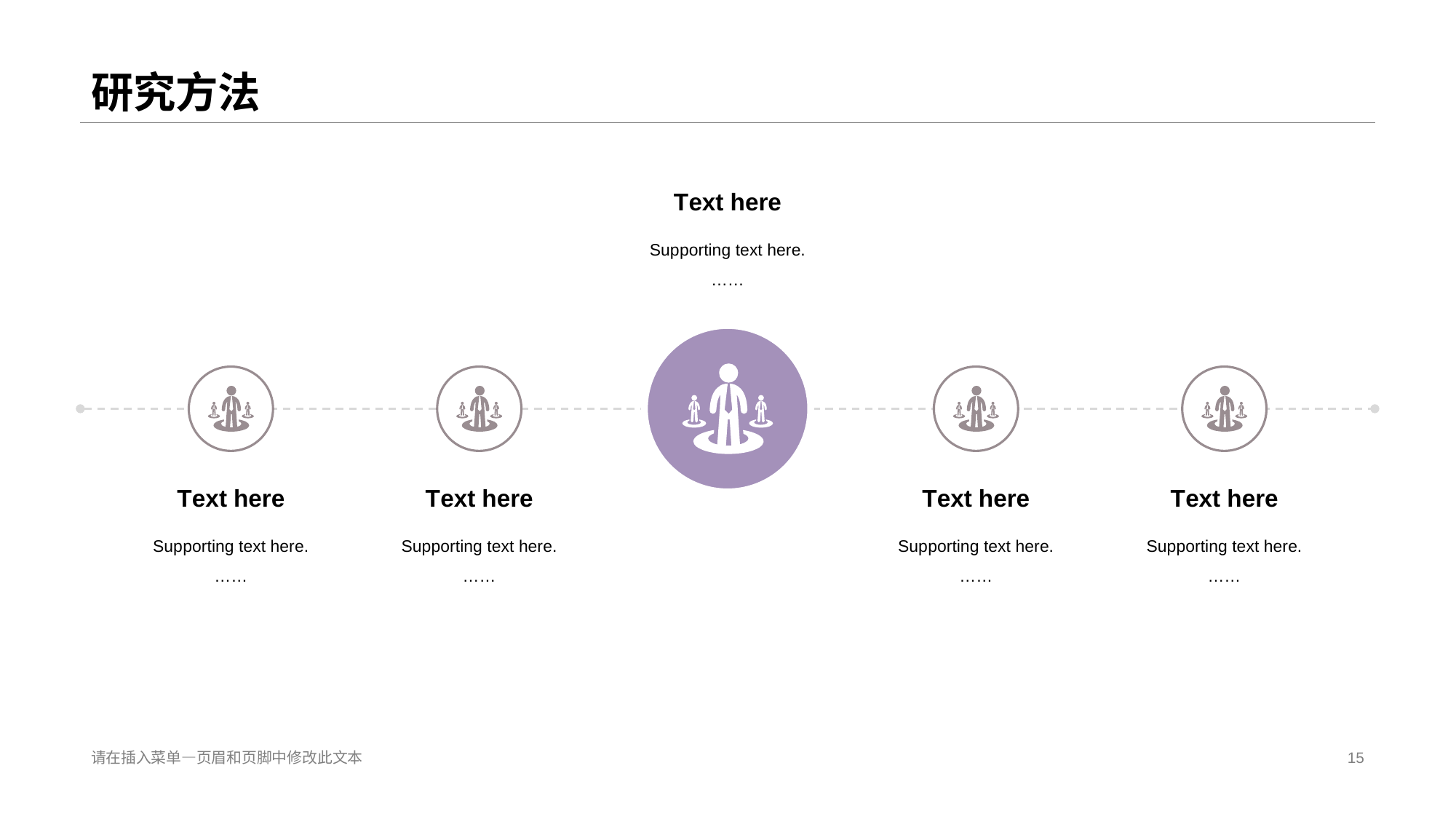

# 研究方法
T ext here
Sup porting text here.
……

T ext here
T ext here
T ext here
T ext here
Sup porting text here.
……
Sup porting text here.
……
Sup porting text here.
……
Sup porting text here.
……
请在插入菜单—页眉和页脚中修改此文本
15